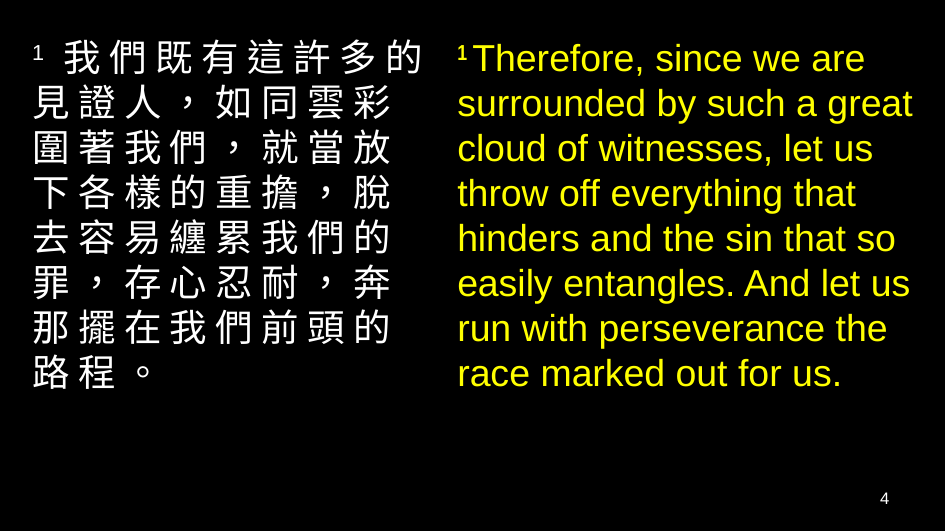

1 我 們 既 有 這 許 多 的 見 證 人 ， 如 同 雲 彩 圍 著 我 們 ， 就 當 放 下 各 樣 的 重 擔 ， 脫 去 容 易 纏 累 我 們 的 罪 ， 存 心 忍 耐 ， 奔 那 擺 在 我 們 前 頭 的 路 程 。
1 Therefore, since we are surrounded by such a great cloud of witnesses, let us throw off everything that hinders and the sin that so easily entangles. And let us run with perseverance the race marked out for us.
4